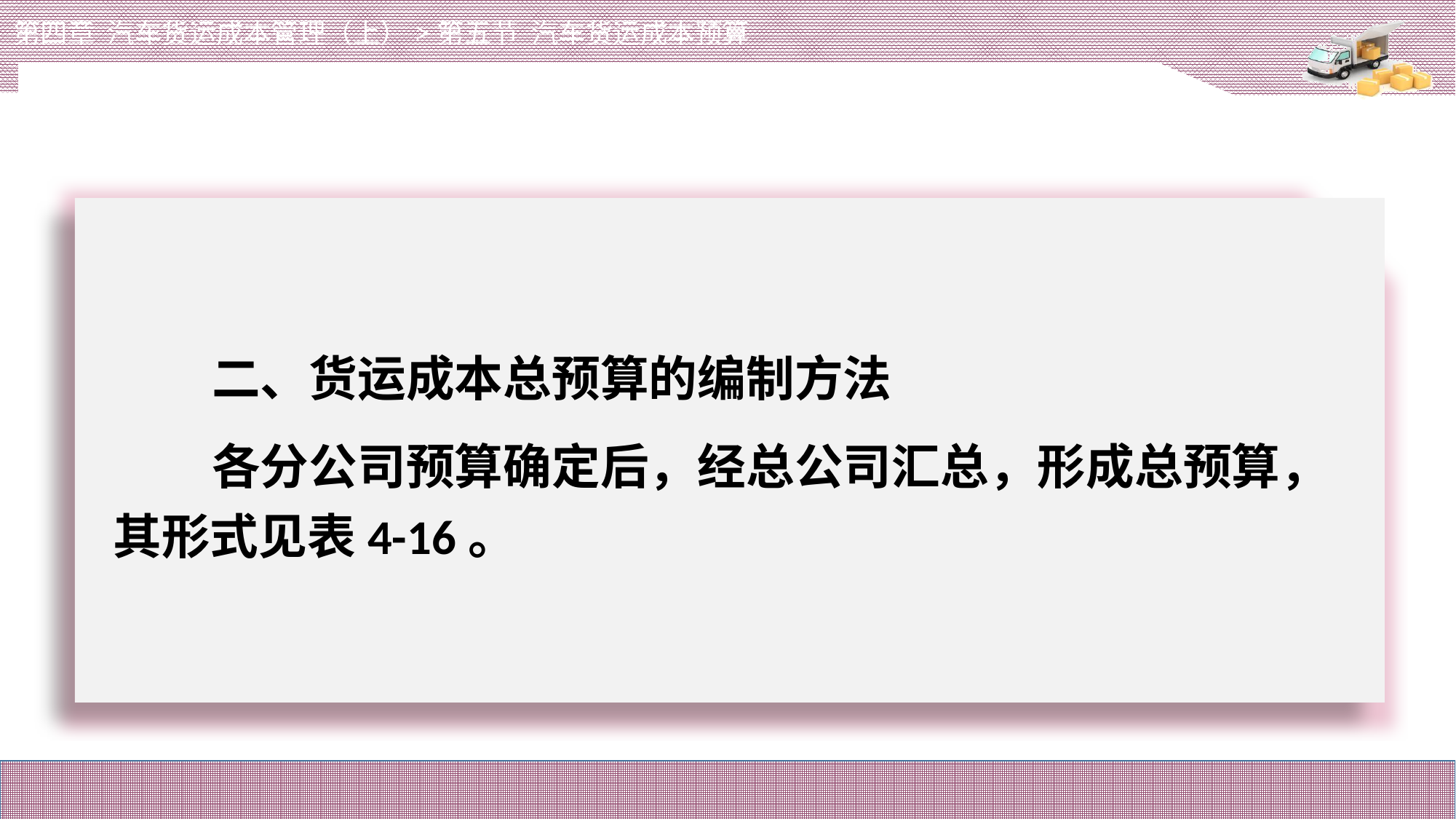

第四章  汽车货运成本管理（上）>第五节  汽车货运成本预算
# 二、货运成本总预算的编制方法
各分公司预算确定后，经总公司汇总，形成总预算，其形式见表4-16。